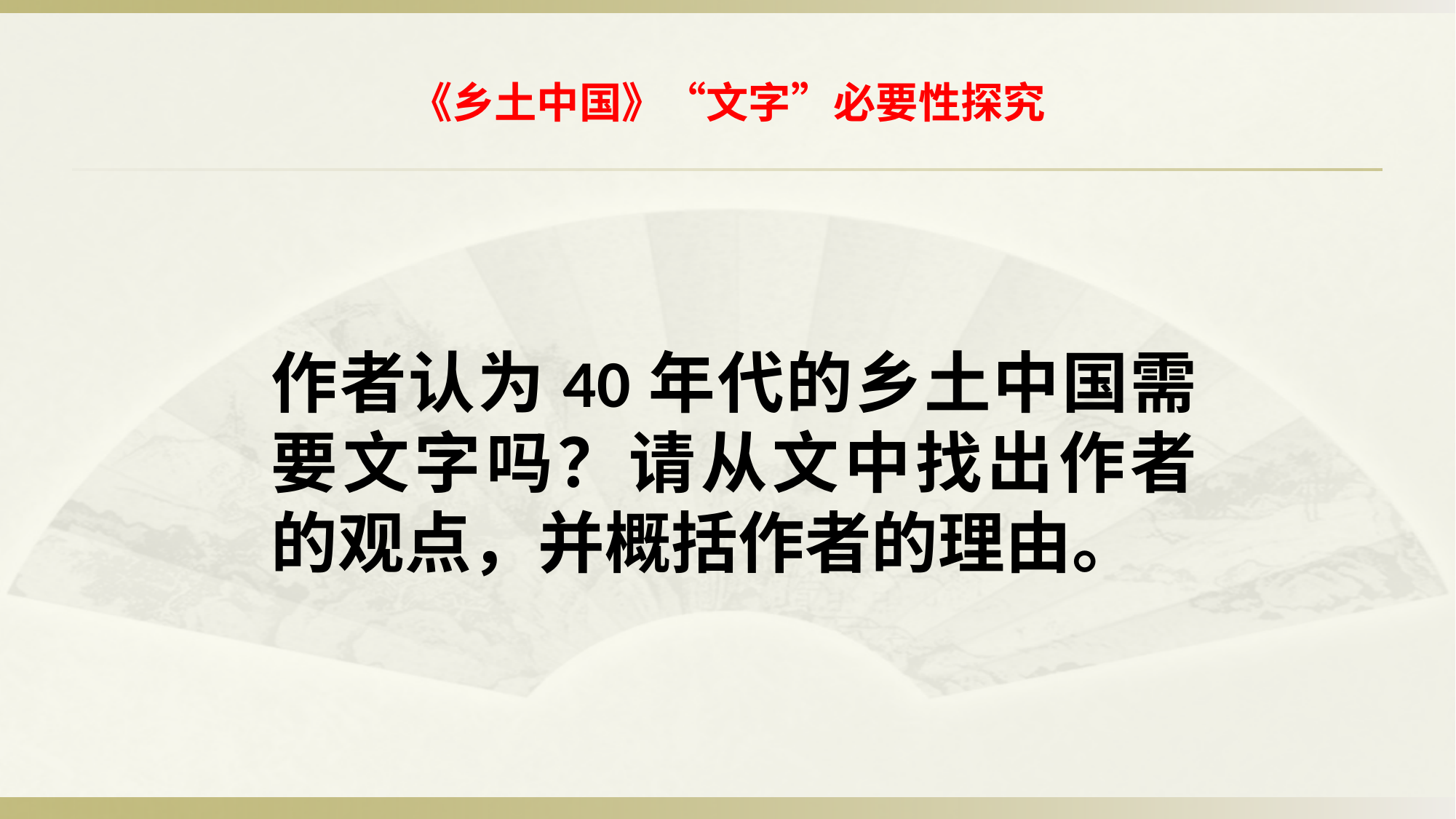

# 《乡土中国》“文字”必要性探究
作者认为40年代的乡土中国需要文字吗？请从文中找出作者的观点，并概括作者的理由。